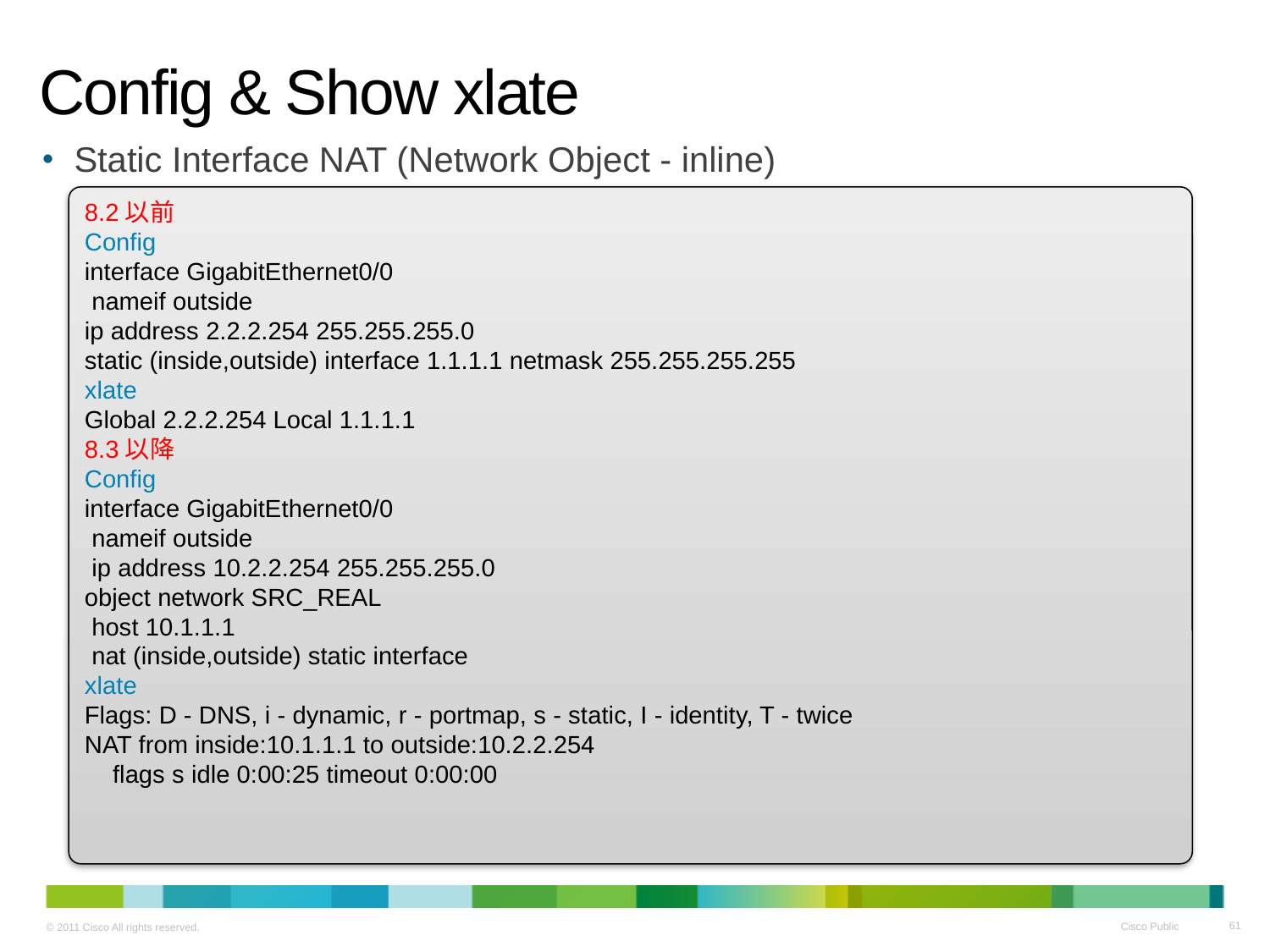

# Config & Show xlate
Static Interface NAT (Network Object - inline)

8.2以前
Config
interface GigabitEthernet0/0
 nameif outside
ip address 2.2.2.254 255.255.255.0
static (inside,outside) interface 1.1.1.1 netmask 255.255.255.255
xlate
Global 2.2.2.254 Local 1.1.1.1
8.3以降
Config
interface GigabitEthernet0/0
 nameif outside
 ip address 10.2.2.254 255.255.255.0
object network SRC_REAL
 host 10.1.1.1
 nat (inside,outside) static interface
xlate
Flags: D - DNS, i - dynamic, r - portmap, s - static, I - identity, T - twice
NAT from inside:10.1.1.1 to outside:10.2.2.254
    flags s idle 0:00:25 timeout 0:00:00